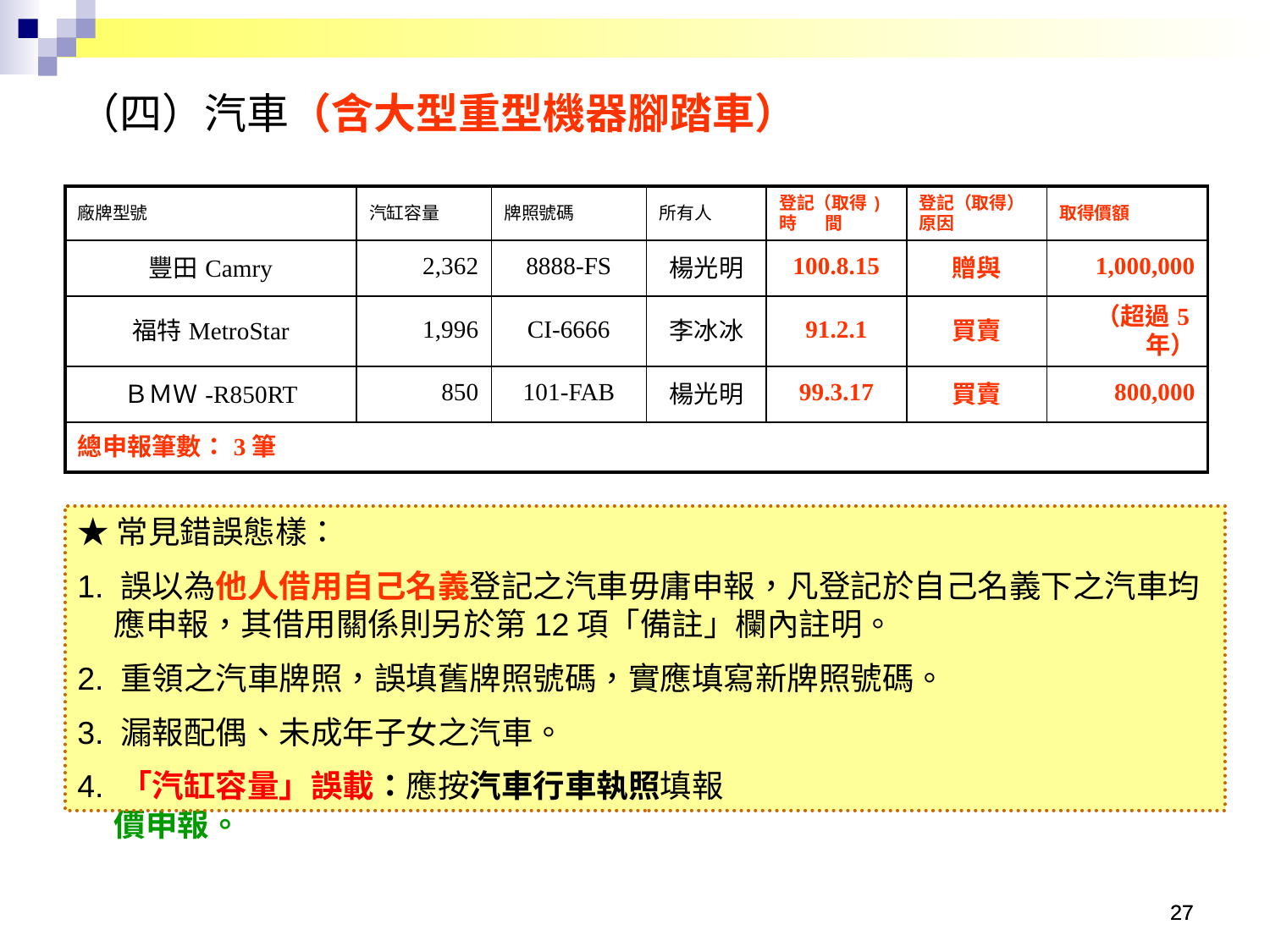

（四）汽車（含大型重型機器腳踏車）
| 廠牌型號 | 汽缸容量 | 牌照號碼 | 所有人 | 登記（取得) 時 間 | 登記（取得）原因 | 取得價額 |
| --- | --- | --- | --- | --- | --- | --- |
| 豐田Camry | 2,362 | 8888-FS | 楊光明 | 100.8.15 | 贈與 | 1,000,000 |
| 福特MetroStar | 1,996 | CI-6666 | 李冰冰 | 91.2.1 | 買賣 | （超過5年） |
| ＢＭＷ-R850RT | 850 | 101-FAB | 楊光明 | 99.3.17 | 買賣 | 800,000 |
| 總申報筆數：3筆 |  |  |  |  |  |  |
★常見錯誤態樣：
1. 誤以為他人借用自己名義登記之汽車毋庸申報，凡登記於自己名義下之汽車均應申報，其借用關係則另於第12項「備註」欄內註明。
2. 重領之汽車牌照，誤填舊牌照號碼，實應填寫新牌照號碼。
3. 漏報配偶、未成年子女之汽車。
4. 「汽缸容量」誤載：應按汽車行車執照填報
★「汽車」含大型重型機車，亦即汽缸總排氣量逾二百五十立方公分與電動馬達及控制器最大輸出馬力逾四十馬力之二輪機器腳踏車。
★汽缸容量請參閱行車執照，牌照號碼得以引擎號碼或車身號碼代替，所有人以監理機關登記資料為準，汽車無論價值多少，均應申報。
★汽車應註明登記或取得之時間及原因，如係申報日前五年內取得者，並應申報實際交易價額或原始製造價額，無實際交易價額或原始製造價額者，以市價申報。
27
27